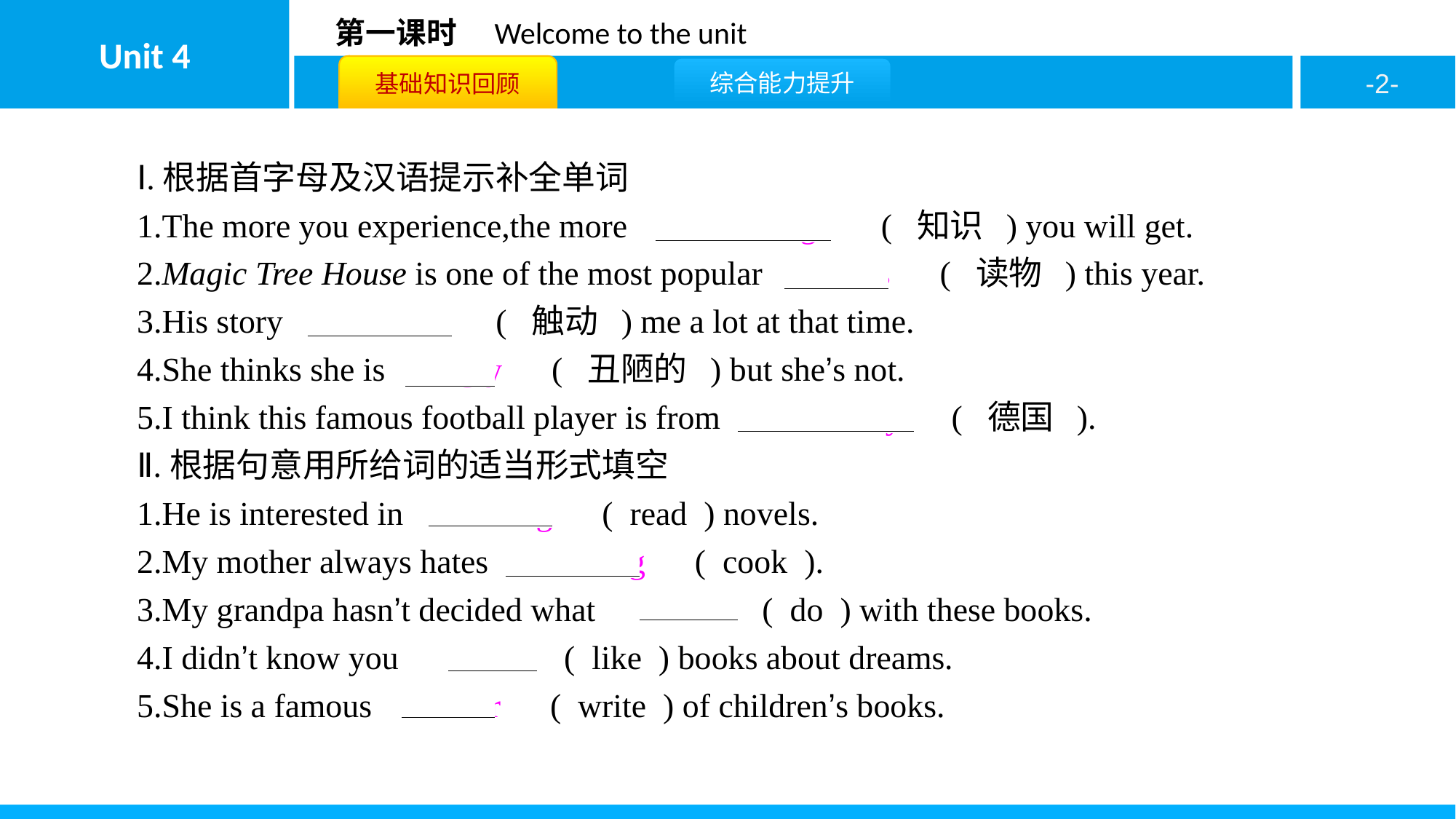

Ⅰ.根据首字母及汉语提示补全单词
1.The more you experience,the more 　knowledge　(  知识  ) you will get.
2.Magic Tree House is one of the most popular 　reads　(  读物  ) this year.
3.His story 　touched　(  触动  ) me a lot at that time.
4.She thinks she is 　ugly　(  丑陋的  ) but she’s not.
5.I think this famous football player is from 　Germany　(  德国  ).
Ⅱ.根据句意用所给词的适当形式填空
1.He is interested in　reading　(  read  ) novels.
2.My mother always hates　cooking　(  cook  ).
3.My grandpa hasn’t decided what　to do　(  do  ) with these books.
4.I didn’t know you　liked　(  like  ) books about dreams.
5.She is a famous　writer　(  write  ) of children’s books.